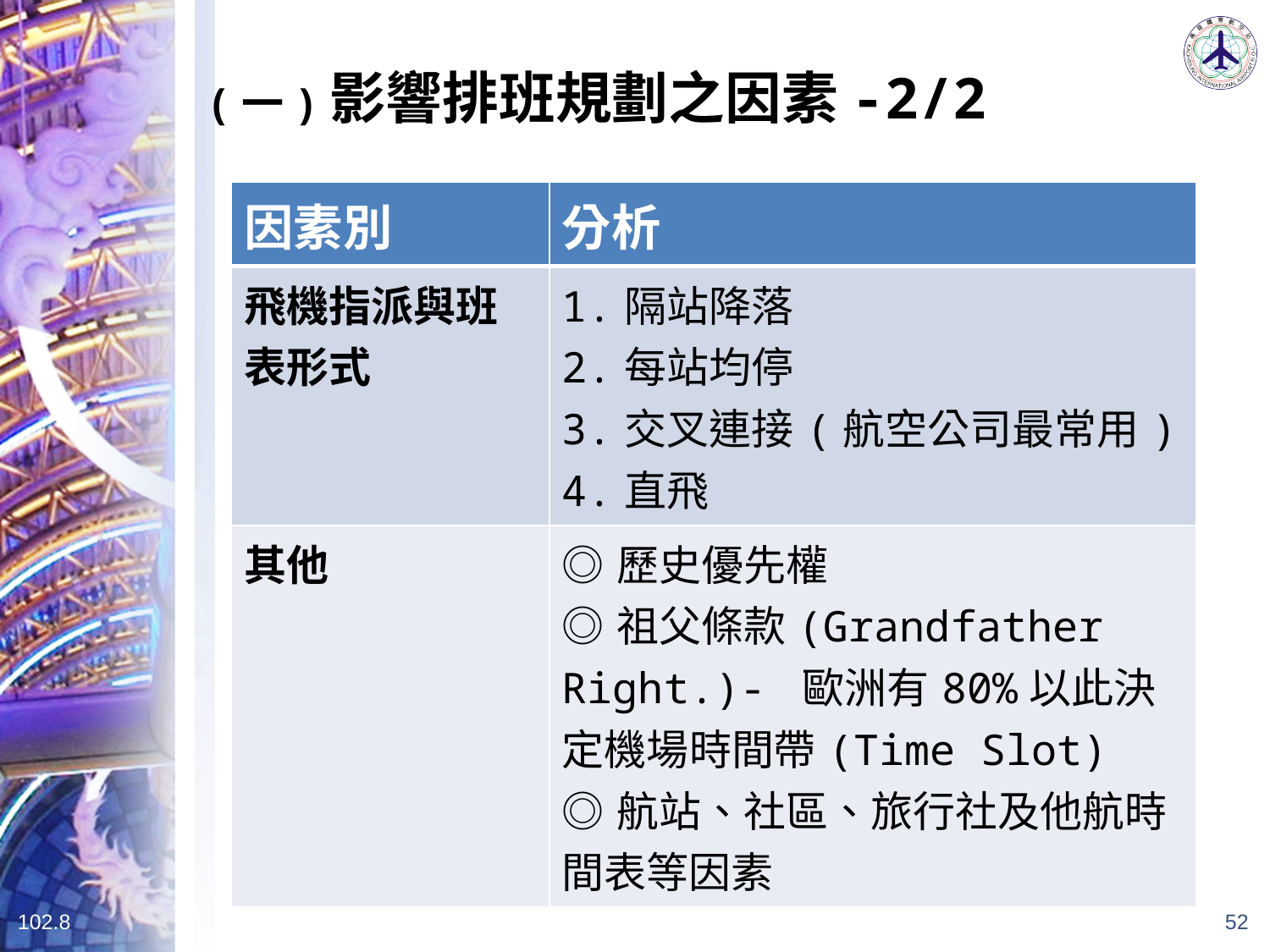

(一)影響排班規劃之因素-2/2
| 因素別 | 分析 |
| --- | --- |
| 飛機指派與班表形式 | 1.隔站降落 2.每站均停 3.交叉連接(航空公司最常用) 4.直飛 |
| 其他 | ◎歷史優先權 ◎祖父條款(Grandfather Right.)- 歐洲有80%以此決定機場時間帶(Time Slot) ◎航站、社區、旅行社及他航時間表等因素 |

102.8
52